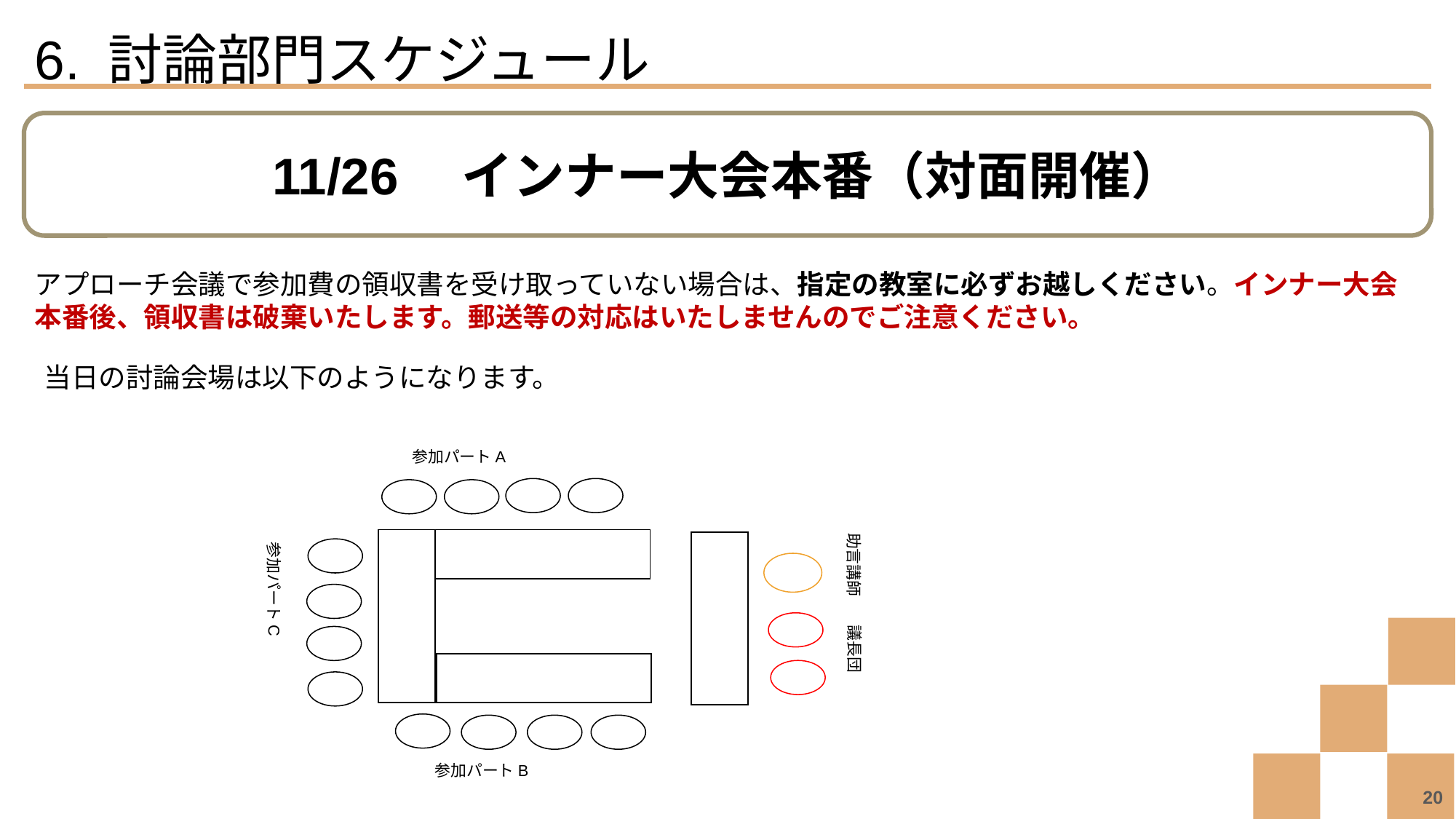

6. 討論部門スケジュール
11/26　インナー大会本番（対面開催）
アプローチ会議で参加費の領収書を受け取っていない場合は、指定の教室に必ずお越しください。インナー大会本番後、領収書は破棄いたします。郵送等の対応はいたしませんのでご注意ください。
当日の討論会場は以下のようになります。

参加パートA

助言講師

参加パートC

議長団

参加パートB

20